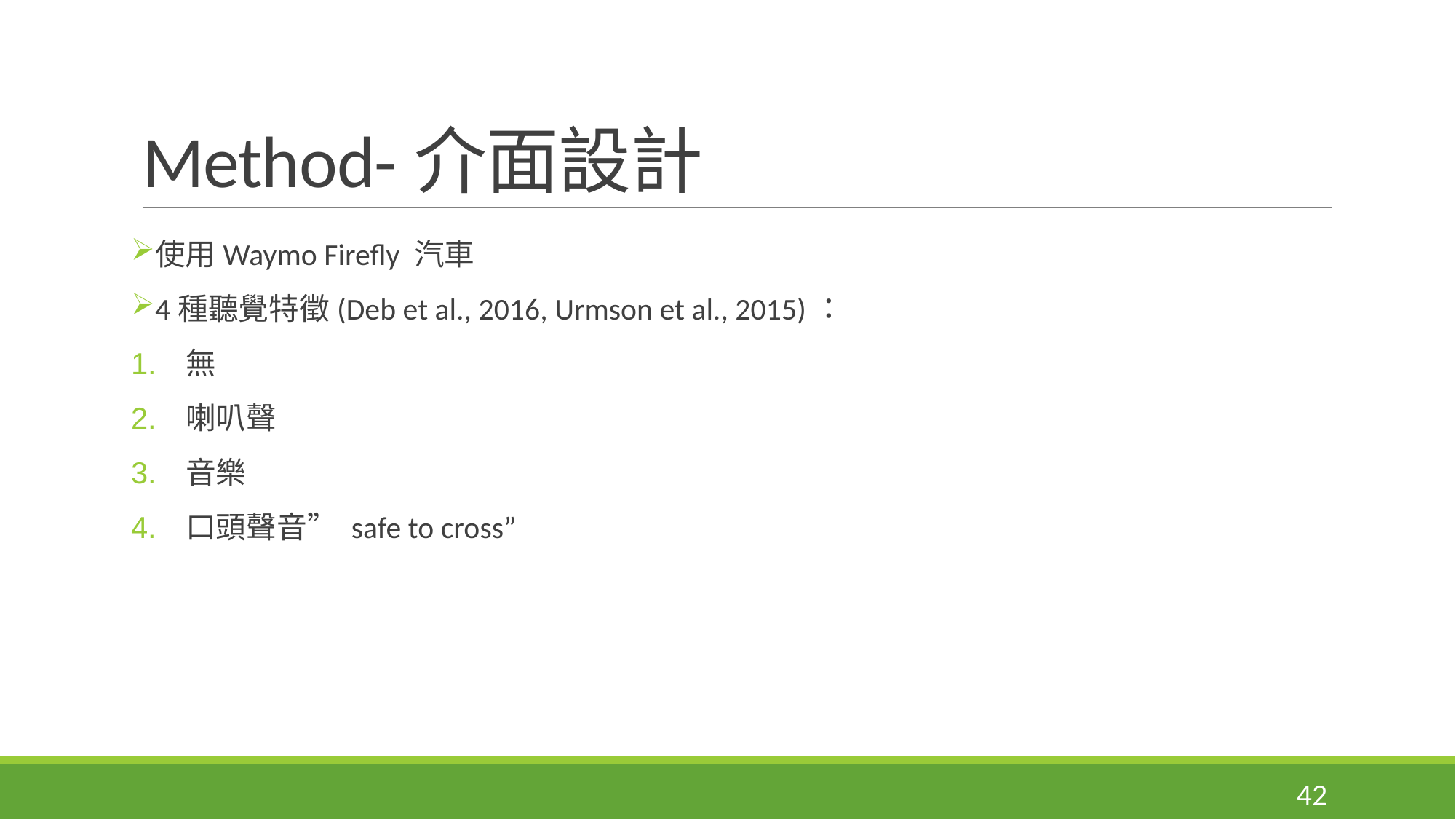

# Method-介面設計
使用Waymo Firefly 汽車
4種聽覺特徵(Deb et al., 2016, Urmson et al., 2015)：
無
喇叭聲
音樂
口頭聲音” safe to cross”

42